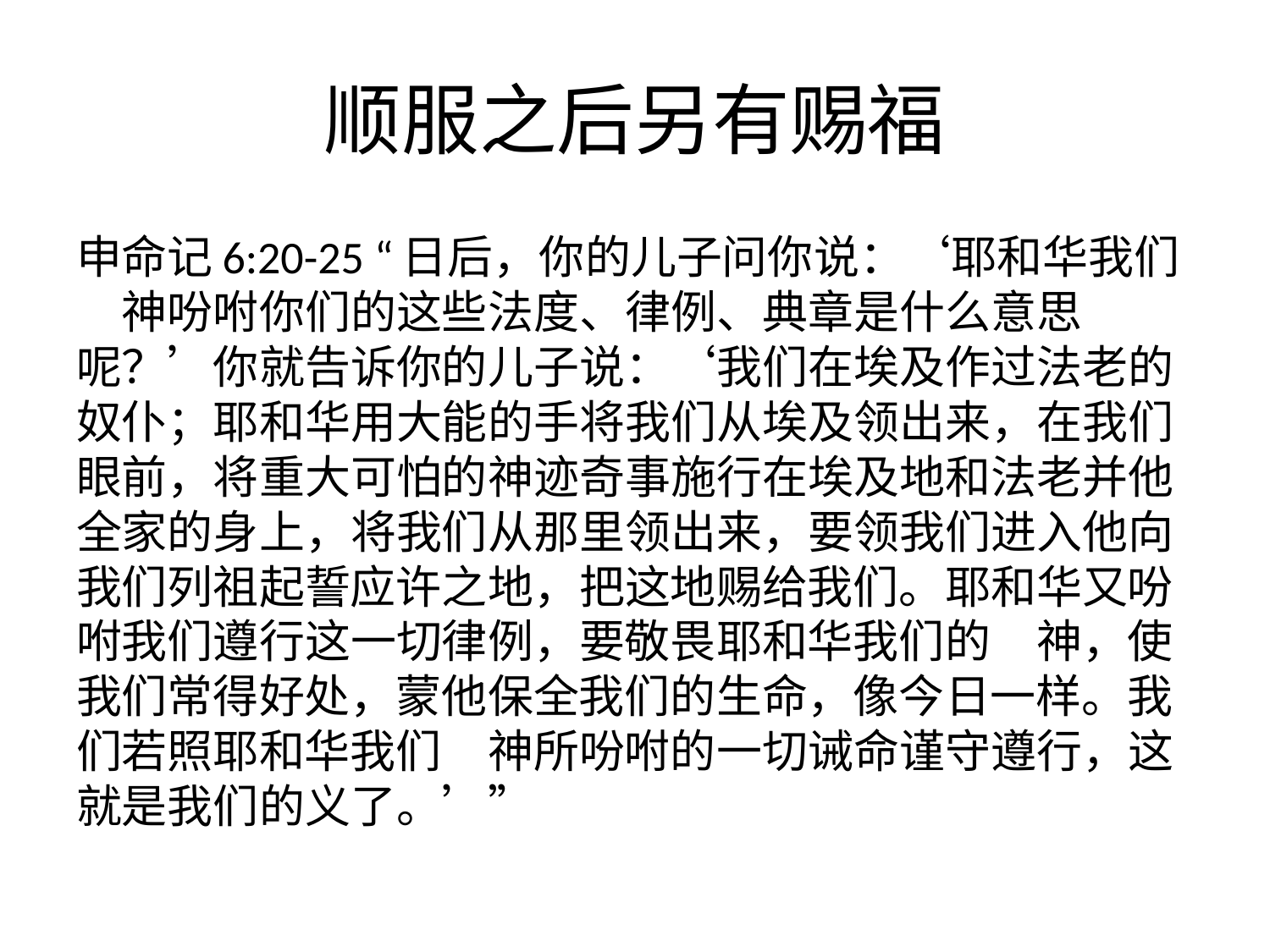

# 顺服之后另有赐福
申命记6:20-25 “日后，你的儿子问你说：‘耶和华我们　神吩咐你们的这些法度、律例、典章是什么意思呢？’你就告诉你的儿子说：‘我们在埃及作过法老的奴仆；耶和华用大能的手将我们从埃及领出来，在我们眼前，将重大可怕的神迹奇事施行在埃及地和法老并他全家的身上，将我们从那里领出来，要领我们进入他向我们列祖起誓应许之地，把这地赐给我们。耶和华又吩咐我们遵行这一切律例，要敬畏耶和华我们的　神，使我们常得好处，蒙他保全我们的生命，像今日一样。我们若照耶和华我们　神所吩咐的一切诫命谨守遵行，这就是我们的义了。’”